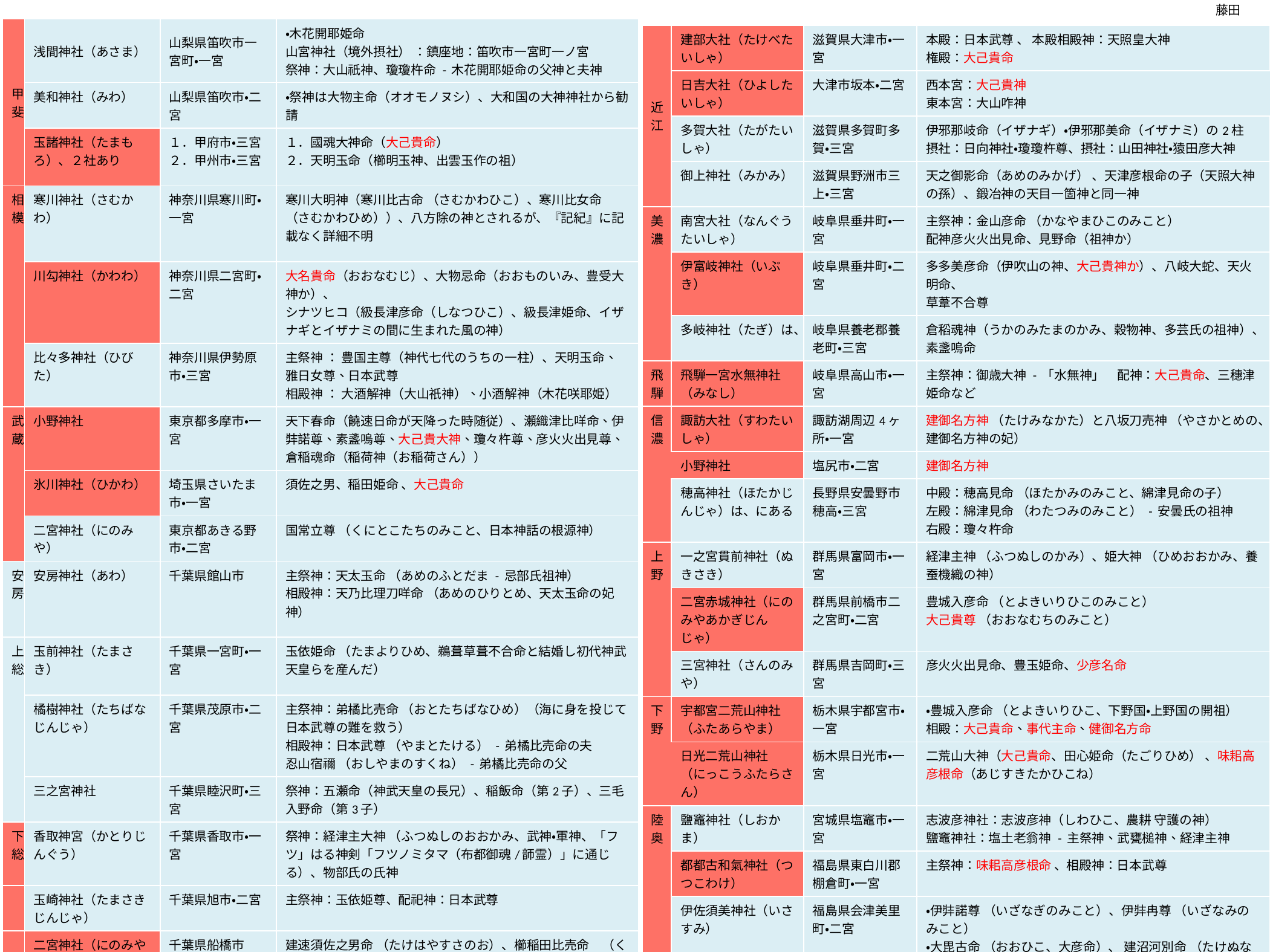

藤田
| 甲斐 | 浅間神社（あさま） | 山梨県笛吹市一宮町・一宮 | ・木花開耶姫命 山宮神社（境外摂社） ：鎮座地：笛吹市一宮町一ノ宮 祭神：大山祇神、瓊瓊杵命 - 木花開耶姫命の父神と夫神 |
| --- | --- | --- | --- |
|  | 美和神社（みわ） | 山梨県笛吹市・二宮 | ・祭神は大物主命（オオモノヌシ）、大和国の大神神社から勧請 |
|  | 玉諸神社（たまもろ）、２社あり | １．甲府市・三宮 ２．甲州市・三宮 | １．國魂大神命（大己貴命） ２．天明玉命（櫛明玉神、出雲玉作の祖） |
| 相模 | 寒川神社（さむかわ） | 神奈川県寒川町・一宮 | 寒川大明神（寒川比古命 （さむかわひこ）、寒川比女命 （さむかわひめ））、八方除の神とされるが、『記紀』に記載なく詳細不明 |
|  | 川勾神社（かわわ） | 神奈川県二宮町・二宮 | 大名貴命（おおなむじ）、大物忌命（おおものいみ、豊受大神か）、 シナツヒコ（級長津彦命（しなつひこ）、級長津姫命、イザナギとイザナミの間に生まれた風の神） |
|  | 比々多神社（ひびた） | 神奈川県伊勢原市・三宮 | 主祭神 ： 豊国主尊（神代七代のうちの一柱）、天明玉命、雅日女尊、日本武尊 相殿神 ： 大酒解神（大山祇神）、小酒解神（木花咲耶姫） |
| 武蔵 | 小野神社 | 東京都多摩市・一宮 | 天下春命（饒速日命が天降った時随従）、瀬織津比咩命、伊弉諾尊、素盞嗚尊、大己貴大神、瓊々杵尊、彦火火出見尊、倉稲魂命（稲荷神（お稲荷さん）） |
|  | 氷川神社（ひかわ） | 埼玉県さいたま市・一宮 | 須佐之男、稲田姫命 、大己貴命 |
|  | 二宮神社（にのみや） | 東京都あきる野市・二宮 | 国常立尊 （くにとこたちのみこと、日本神話の根源神） |
| 安房 | 安房神社（あわ） | 千葉県館山市 | 主祭神：天太玉命 （あめのふとだま - 忌部氏祖神） 相殿神：天乃比理刀咩命 （あめのひりとめ、天太玉命の妃神） |
| 上総 | 玉前神社（たまさき） | 千葉県一宮町・一宮 | 玉依姫命 （たまよりひめ、鵜葺草葺不合命と結婚し初代神武天皇らを産んだ） |
|  | 橘樹神社（たちばなじんじゃ） | 千葉県茂原市・二宮 | 主祭神：弟橘比売命 （おとたちばなひめ）（海に身を投じて日本武尊の難を救う） 相殿神：日本武尊 （やまとたける） - 弟橘比売命の夫 忍山宿禰 （おしやまのすくね） - 弟橘比売命の父 |
|  | 三之宮神社 | 千葉県睦沢町・三宮 | 祭神：五瀬命（神武天皇の長兄）、稲飯命（第2子）、三毛入野命（第3子） |
| 下総 | 香取神宮（かとりじんぐう） | 千葉県香取市・一宮 | 祭神：経津主大神 （ふつぬしのおおかみ、武神・軍神、「フツ」はる神剣「フツノミタマ（布都御魂/韴霊）」に通じる）、物部氏の氏神 |
|  | 玉崎神社（たまさきじんじゃ） | 千葉県旭市・二宮 | 主祭神：玉依姫尊、配祀神：日本武尊 |
|  | 二宮神社（にのみやじんじゃ） | 千葉県船橋市 | 建速須佐之男命 （たけはやすさのお）、櫛稲田比売命　（くしなだひめ）、大国主命 （おおくにぬし） |
| 常陸 | 鹿島神宮（かしまじんぐう | 茨城県鹿嶋市・一宮 | 武甕槌大神 （たけみかつちのおおかみ、武神・軍神、中臣氏の氏神） |
|  | 静神社（しずじんじゃ） | 茨城県那珂市静・二宮 | 建葉槌命（たけはづち）（機織りの祖神、倭文（しどり）氏の遠祖 |
|  | 吉田神社（よしだじんじゃ） | 茨城県水戸市宮内町・三宮 | 日本武尊 （やまとたけるのみこと） |
| 近江 | 建部大社（たけべたいしゃ） | 滋賀県大津市・一宮 | 本殿：日本武尊 、 本殿相殿神：天照皇大神 権殿：大己貴命 |
| --- | --- | --- | --- |
|  | 日吉大社（ひよしたいしゃ） | 大津市坂本・二宮 | 西本宮：大己貴神 東本宮：大山咋神 |
|  | 多賀大社（たがたいしゃ） | 滋賀県多賀町多賀・三宮 | 伊邪那岐命（イザナギ）・伊邪那美命（イザナミ）の2柱 摂社：日向神社・瓊瓊杵尊、摂社：山田神社・猿田彦大神 |
|  | 御上神社（みかみ） | 滋賀県野洲市三上・三宮 | 天之御影命（あめのみかげ） 、天津彦根命の子（天照大神の孫）、鍛冶神の天目一箇神と同一神 |
| 美濃 | 南宮大社（なんぐうたいしゃ） | 岐阜県垂井町・一宮 | 主祭神：金山彦命 （かなやまひこのみこと） 配神彦火火出見命、見野命（祖神か） |
|  | 伊富岐神社（いぶき） | 岐阜県垂井町・二宮 | 多多美彦命（伊吹山の神、大己貴神か）、八岐大蛇、天火明命、 草葦不合尊 |
|  | 多岐神社（たぎ）は、 | 岐阜県養老郡養老町・三宮 | 倉稻魂神（うかのみたまのかみ、穀物神、多芸氏の祖神）、素盞嗚命 |
| 飛騨 | 飛騨一宮水無神社（みなし） | 岐阜県高山市・一宮 | 主祭神：御歳大神 - 「水無神」　配神：大己貴命、三穗津姫命など |
| 信濃 | 諏訪大社（すわたいしゃ） | 諏訪湖周辺4ヶ所・一宮 | 建御名方神 （たけみなかた）と八坂刀売神 （やさかとめの、建御名方神の妃） |
|  | 小野神社 | 塩尻市・二宮 | 建御名方神 |
|  | 穂高神社（ほたかじんじゃ）は、にある | 長野県安曇野市穂高・三宮 | 中殿：穂高見命 （ほたかみのみこと、綿津見命の子） 左殿：綿津見命 （わたつみのみこと） - 安曇氏の祖神　 右殿：瓊々杵命 |
| 上野 | 一之宮貫前神社（ぬきさき） | 群馬県富岡市・一宮 | 経津主神 （ふつぬしのかみ）、姫大神 （ひめおおかみ、養蚕機織の神） |
|  | 二宮赤城神社（にのみやあかぎじんじゃ） | 群馬県前橋市二之宮町・二宮 | 豊城入彦命 （とよきいりひこのみこと） 大己貴尊 （おおなむちのみこと） |
|  | 三宮神社（さんのみや） | 群馬県吉岡町・三宮 | 彦火火出見命、豊玉姫命、少彦名命 |
| 下野 | 宇都宮二荒山神社（ふたあらやま） | 栃木県宇都宮市・一宮 | ・豊城入彦命 （とよきいりひこ、下野国・上野国の開祖） 相殿：大己貴命、事代主命、健御名方命 |
|  | 日光二荒山神社（にっこうふたらさん） | 栃木県日光市・一宮 | 二荒山大神（大己貴命、田心姫命（たごりひめ） 、味耜高彦根命（あじすきたかひこね） |
| 陸奥 | 鹽竈神社（しおかま） | 宮城県塩竈市・一宮 | 志波彦神社：志波彦神（しわひこ、農耕 守護の神） 鹽竈神社：塩土老翁神 - 主祭神、武甕槌神、経津主神 |
|  | 都都古和氣神社（つつこわけ） | 福島県東白川郡棚倉町・一宮 | 主祭神：味耜高彦根命 、相殿神：日本武尊 |
|  | 伊佐須美神社（いさすみ） | 福島県会津美里町・二宮 | ・伊弉諾尊 （いざなぎのみこと）、伊弉冉尊 （いざなみのみこと） ・大毘古命 （おおひこ、大彦命）、 建沼河別命 （たけぬなかわわけ、武渟川別） |
| 出羽 | 鳥海山大物忌神社（ちょうかいさんおおものいみ） | 山形県飽海郡遊佐町・一宮 | ・大物忌神（おおものいみのかみ、鳥海山に宿るとされる神、倉稲魂命（穀物の神）） ・豊受姫命 |
|  | 城輪神社（きのわじんじゃ） | 山形県酒田市・二宮 | 倉稲魂命 |
|  | 小物忌神社（おものいみ） | 山形県酒田市・三宮 | 級長津比古命（大物忌神の三男）、級長津比賣命、豊受比賣命 |